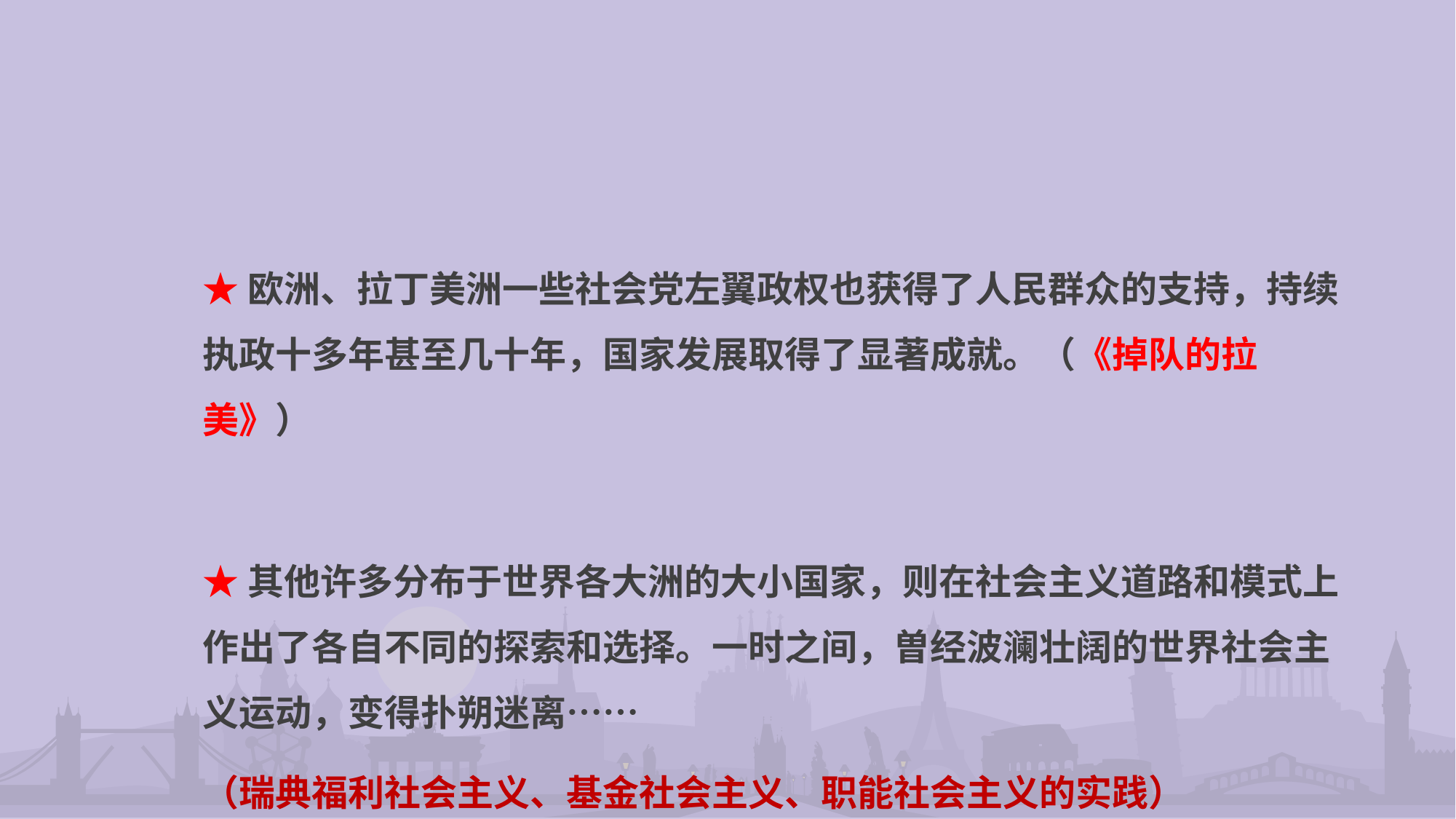

★欧洲、拉丁美洲一些社会党左翼政权也获得了人民群众的支持，持续执政十多年甚至几十年，国家发展取得了显著成就。（《掉队的拉美》）

★其他许多分布于世界各大洲的大小国家，则在社会主义道路和模式上作出了各自不同的探索和选择。一时之间，曽经波澜壮阔的世界社会主义运动，变得扑朔迷离……
（瑞典福利社会主义、基金社会主义、职能社会主义的实践）